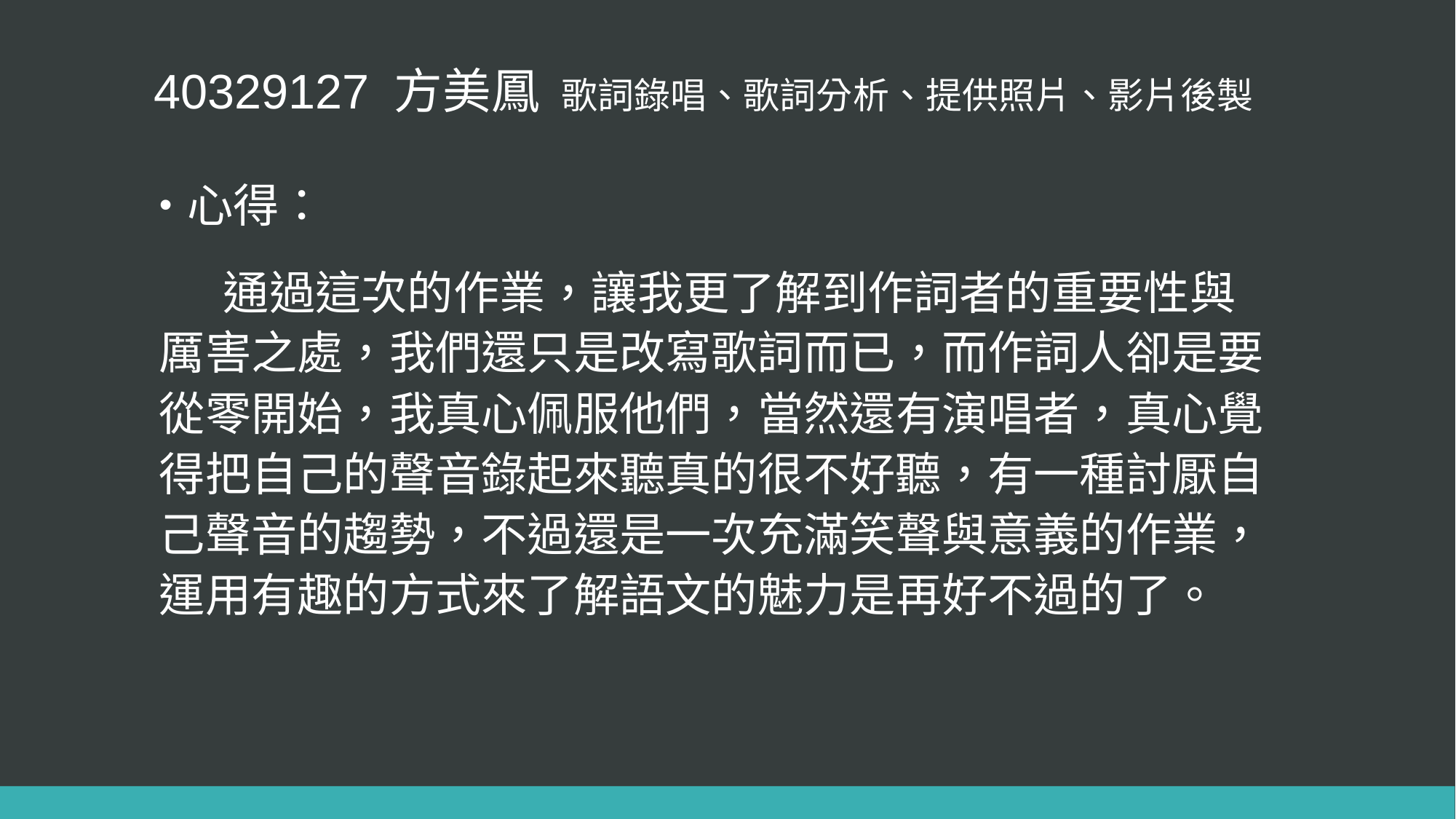

# 40329127 方美鳳  歌詞錄唱、歌詞分析、提供照片、影片後製
心得：
          通過這次的作業，讓我更了解到作詞者的重要性與厲害之處，我們還只是改寫歌詞而已，而作詞人卻是要從零開始，我真心佩服他們，當然還有演唱者，真心覺得把自己的聲音錄起來聽真的很不好聽，有一種討厭自己聲音的趨勢，不過還是一次充滿笑聲與意義的作業，運用有趣的方式來了解語文的魅力是再好不過的了。